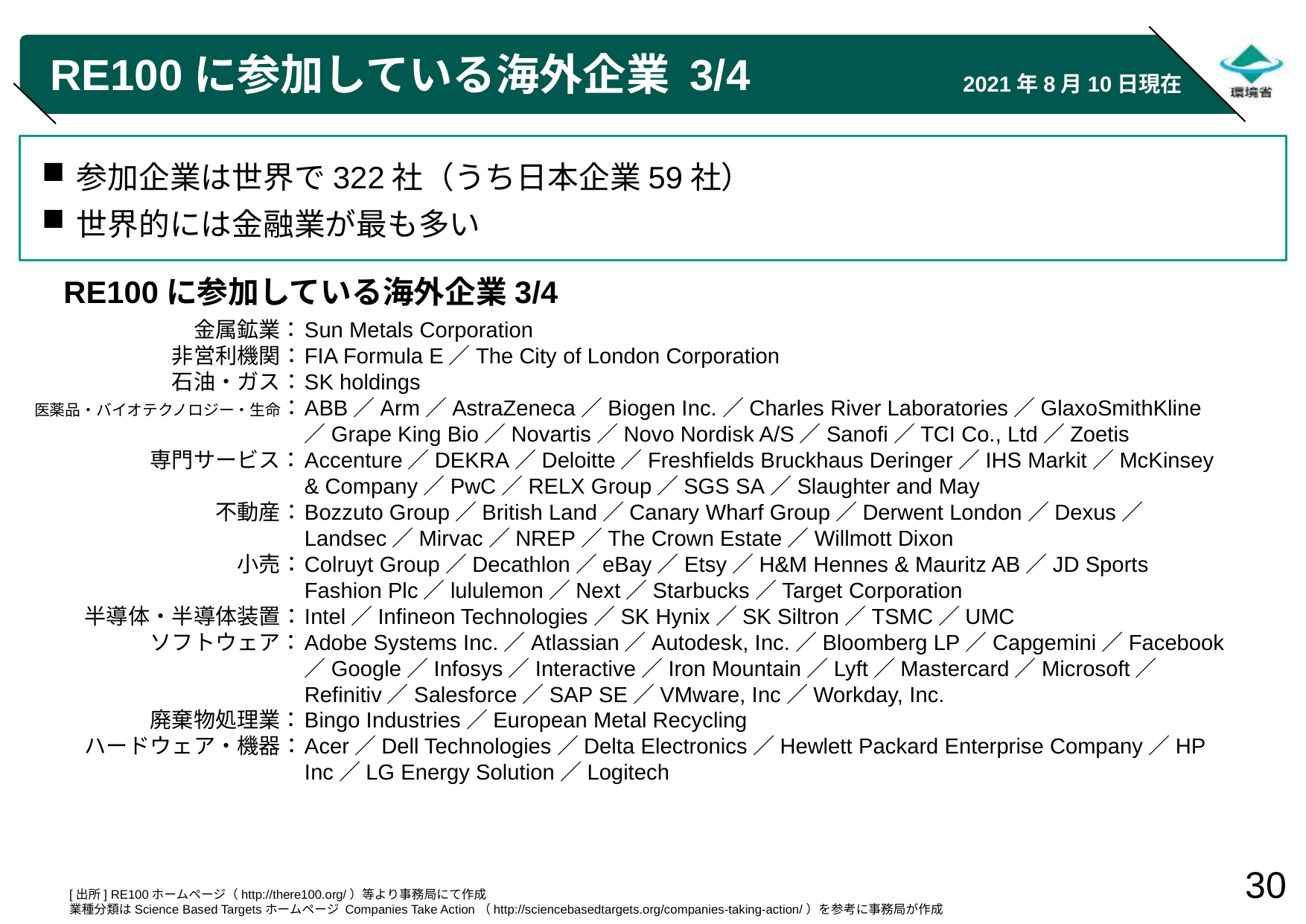

# RE100に参加している海外企業 3/4
2021年8月10日現在
参加企業は世界で322社（うち日本企業59社）
世界的には金融業が最も多い
RE100に参加している海外企業3/4
金属鉱業：
非営利機関：
石油・ガス：
医薬品・バイオテクノロジー・生命：

専門サービス：

不動産：

小売：

半導体・半導体装置：
ソフトウェア：

廃棄物処理業：
ハードウェア・機器：

Sun Metals Corporation
FIA Formula E／The City of London Corporation
SK holdings
ABB／Arm／AstraZeneca／Biogen Inc.／Charles River Laboratories／GlaxoSmithKline／Grape King Bio／Novartis／Novo Nordisk A/S／Sanofi／TCI Co., Ltd／Zoetis
Accenture／DEKRA／Deloitte／Freshfields Bruckhaus Deringer／IHS Markit／McKinsey & Company／PwC／RELX Group／SGS SA／Slaughter and May
Bozzuto Group／British Land／Canary Wharf Group／Derwent London／Dexus／Landsec／Mirvac／NREP／The Crown Estate／Willmott Dixon
Colruyt Group／Decathlon／eBay／Etsy／H&M Hennes & Mauritz AB／JD Sports Fashion Plc／lululemon／Next／Starbucks／Target Corporation
Intel／Infineon Technologies／SK Hynix／SK Siltron／TSMC／UMC
Adobe Systems Inc.／Atlassian／Autodesk, Inc.／Bloomberg LP／Capgemini／Facebook／Google／Infosys／Interactive／Iron Mountain／Lyft／Mastercard／Microsoft／Refinitiv／Salesforce／SAP SE／VMware, Inc／Workday, Inc.
Bingo Industries／European Metal Recycling
Acer／Dell Technologies／Delta Electronics／Hewlett Packard Enterprise Company／HP Inc／LG Energy Solution／Logitech
[出所] RE100ホームページ（http://there100.org/）等より事務局にて作成
業種分類はScience Based Targetsホームページ Companies Take Action（http://sciencebasedtargets.org/companies-taking-action/）を参考に事務局が作成